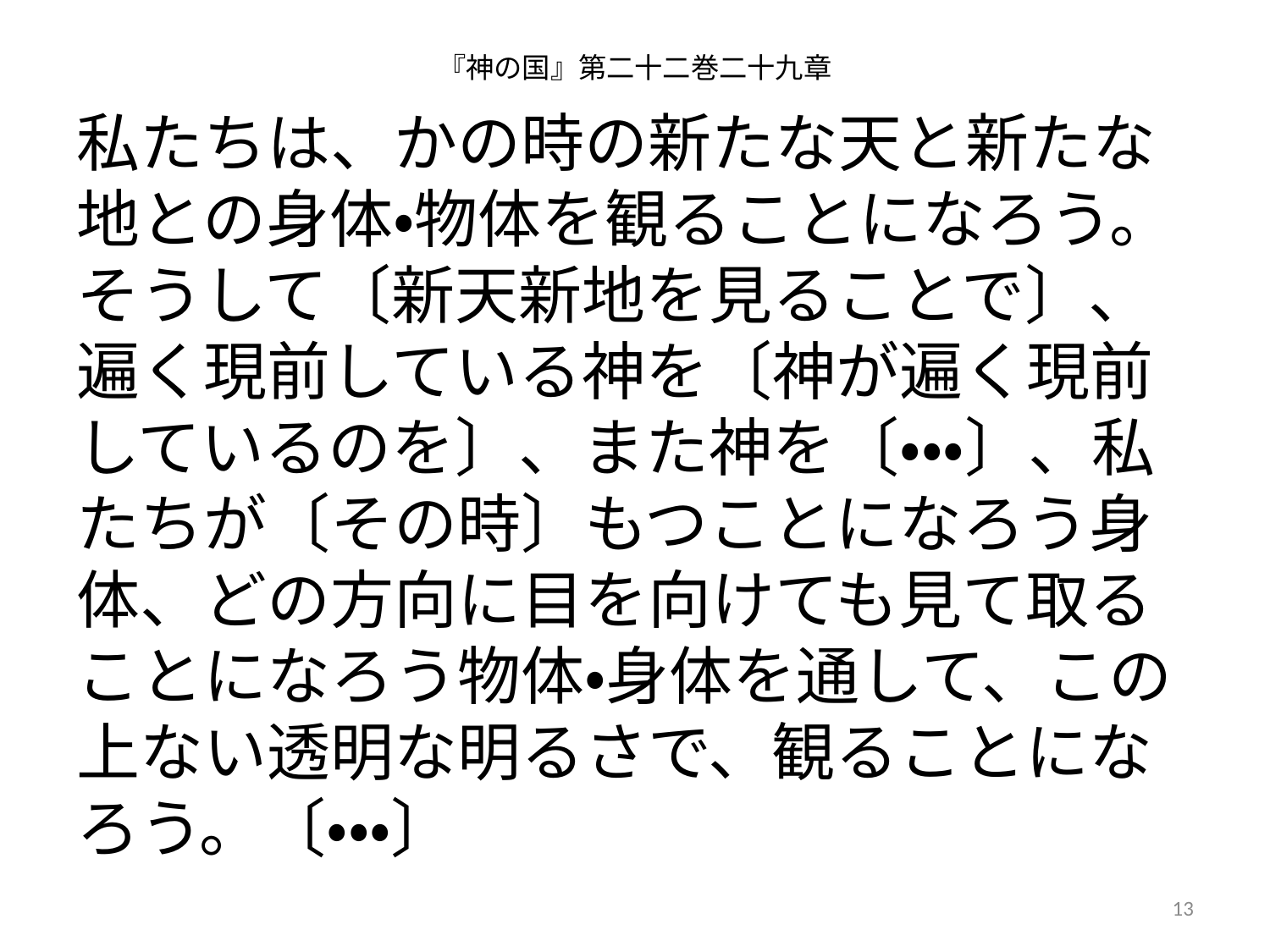

# 『神の国』第二十二巻二十九章
私たちは、かの時の新たな天と新たな地との身体・物体を観ることになろう。そうして〔新天新地を見ることで〕、遍く現前している神を〔神が遍く現前しているのを〕、また神を〔・・・〕、私たちが〔その時〕もつことになろう身体、どの方向に目を向けても見て取ることになろう物体・身体を通して、この上ない透明な明るさで、観ることになろう。〔・・・〕
13